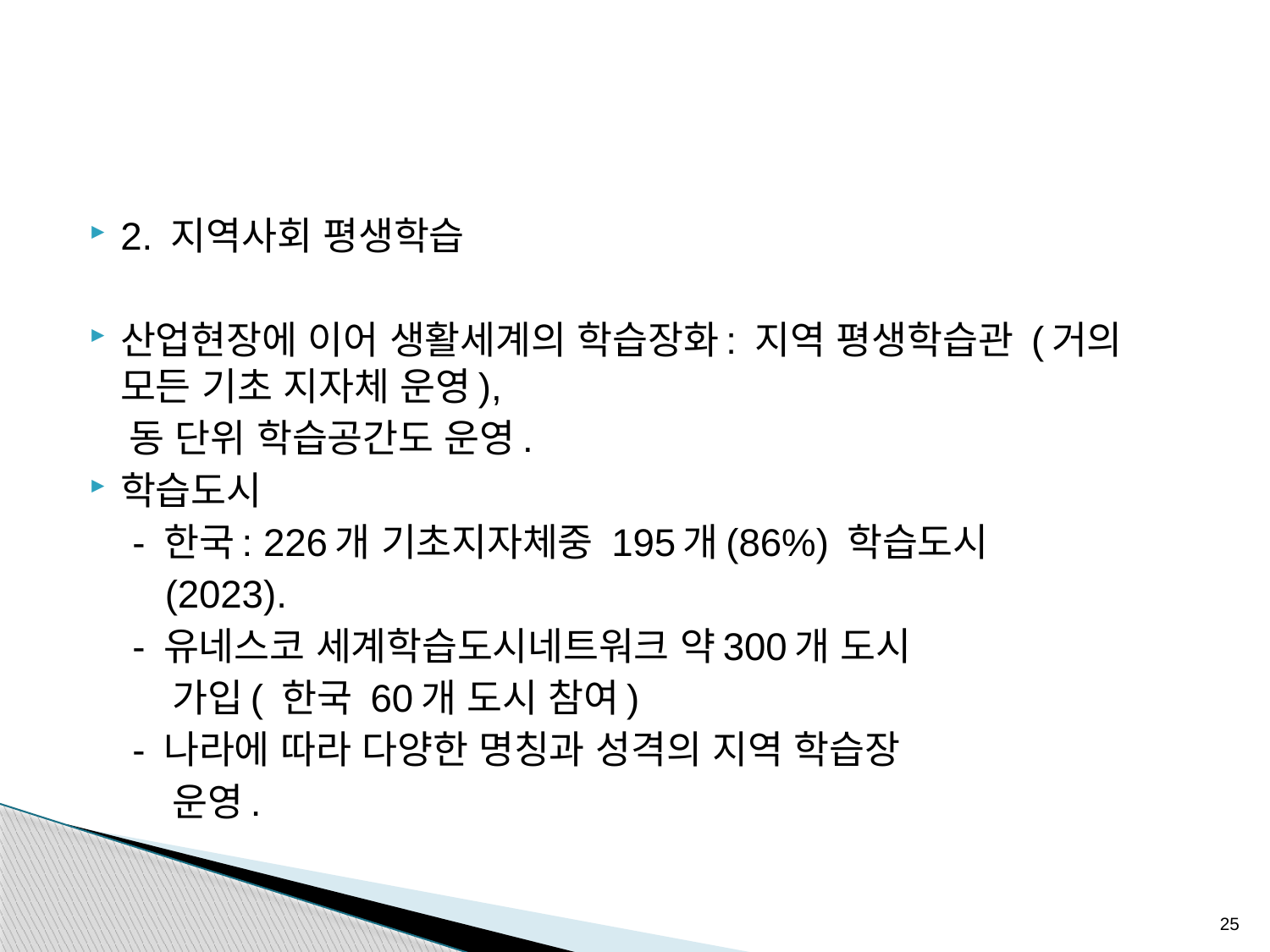

#
2. 지역사회 평생학습

산업현장에 이어 생활세계의 학습장화: 지역 평생학습관 (거의 모든 기초 지자체 운영),
   동 단위 학습공간도 운영.
학습도시
    - 한국: 226개 기초지자체중 195개(86%) 학습도시
       (2023).
    - 유네스코 세계학습도시네트워크 약300개 도시
       가입( 한국 60개 도시 참여)
    - 나라에 따라 다양한 명칭과 성격의 지역 학습장
       운영.
25